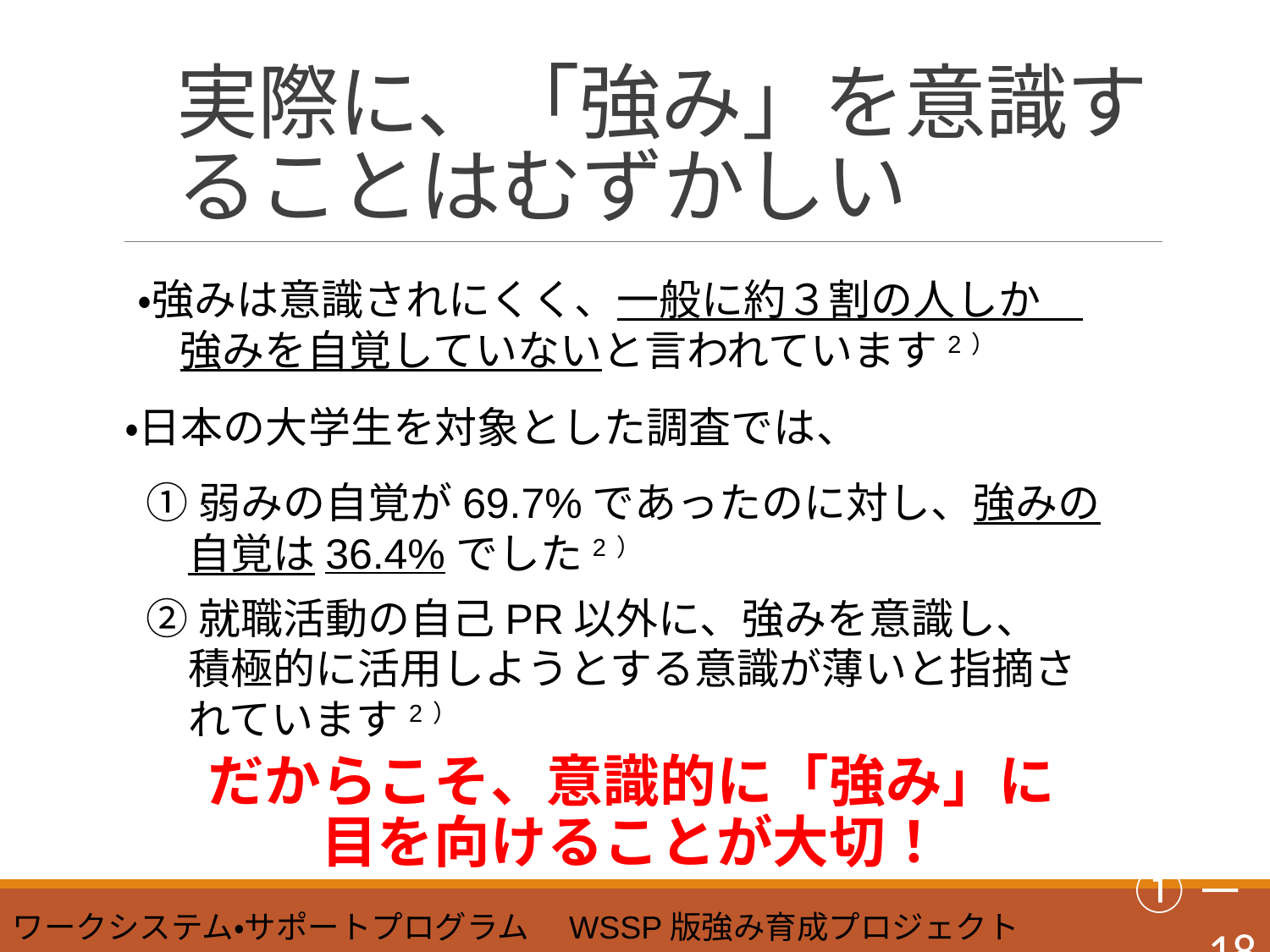

# 実際に、「強み」を意識することはむずかしい
・強みは意識されにくく、一般に約３割の人しか
　強みを自覚していないと言われています2）
・日本の大学生を対象とした調査では、
①弱みの自覚が69.7%であったのに対し、強みの
　自覚は36.4%でした2）
②就職活動の自己PR以外に、強みを意識し、
　積極的に活用しようとする意識が薄いと指摘さ
　れています2）
だからこそ、意識的に「強み」に
目を向けることが大切！
①－18
ワークシステム・サポートプログラム　WSSP版強み育成プロジェクト